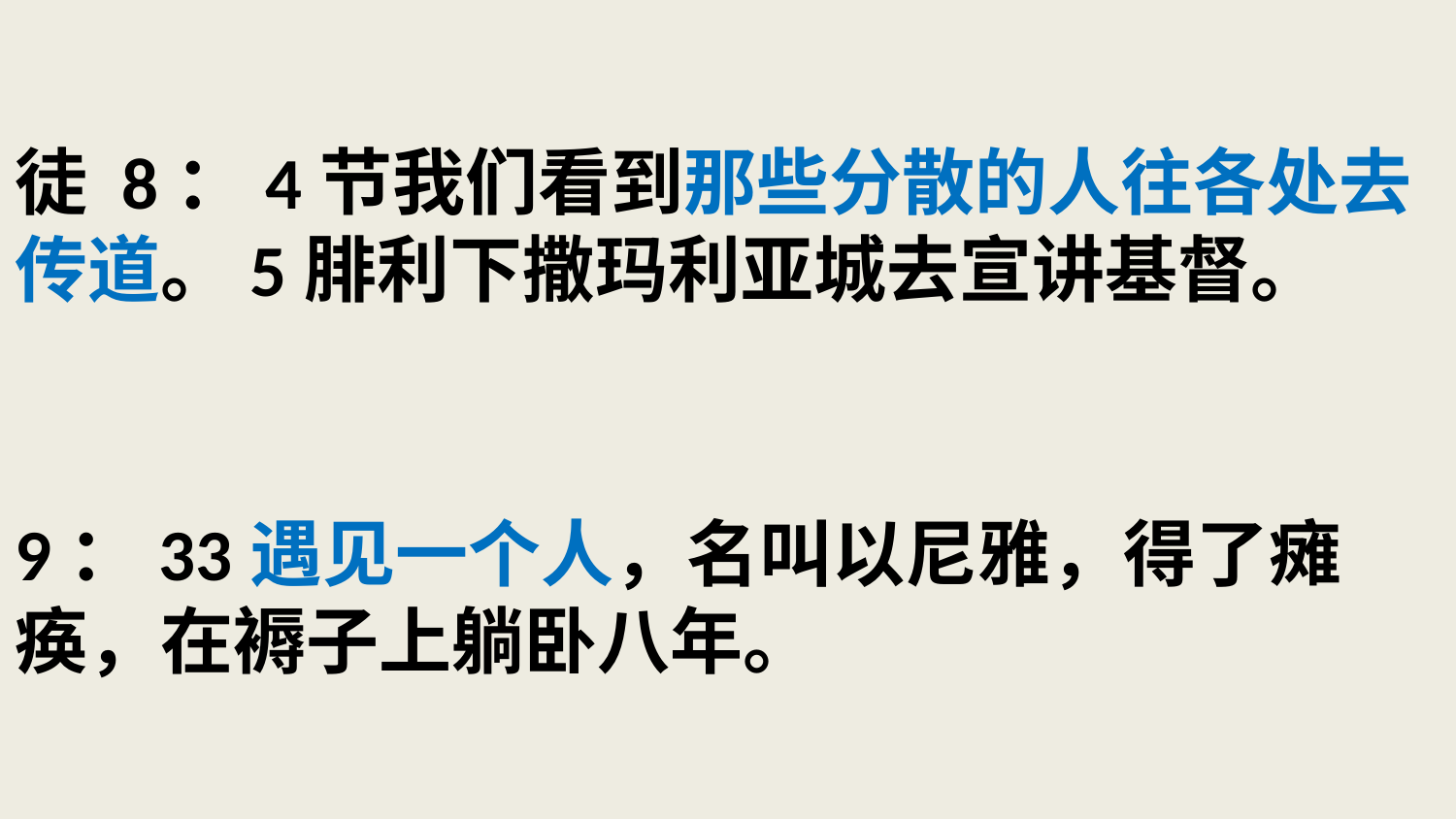

# 徒 8：4节我们看到那些分散的人往各处去传道。5腓利下撒玛利亚城去宣讲基督。 9：33遇见一个人，名叫以尼雅，得了瘫痪，在褥子上躺卧八年。